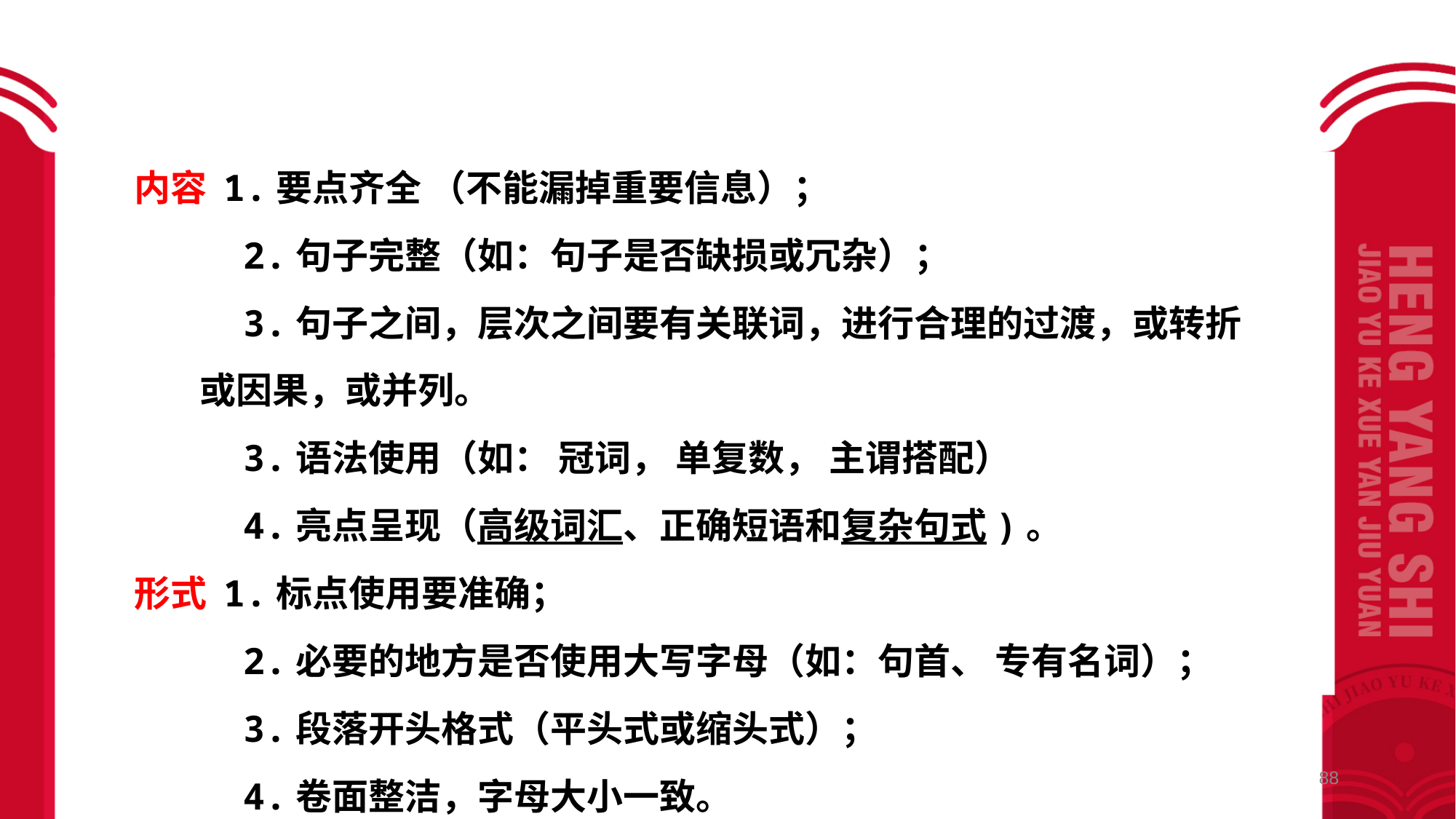

内容 1.要点齐全 （不能漏掉重要信息）；
     2.句子完整（如：句子是否缺损或冗杂）；
     3.句子之间，层次之间要有关联词，进行合理的过渡，或转折
       或因果，或并列。
     3.语法使用（如： 冠词， 单复数， 主谓搭配）
     4.亮点呈现（高级词汇、正确短语和复杂句式)。
形式 1.标点使用要准确；
     2.必要的地方是否使用大写字母（如：句首、 专有名词）；
     3.段落开头格式（平头式或缩头式）；
     4.卷面整洁，字母大小一致。

88